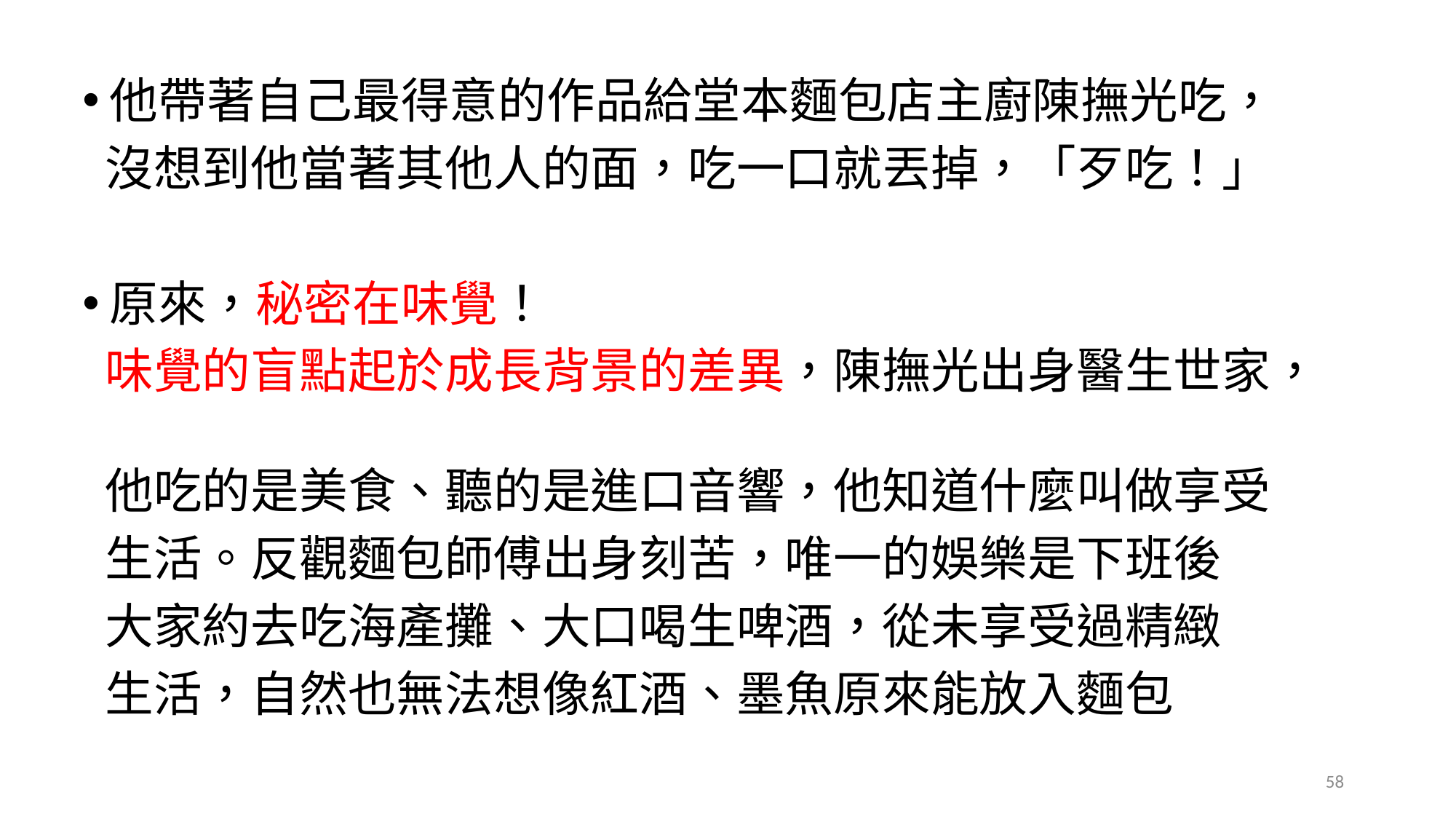

#
他帶著自己最得意的作品給堂本麵包店主廚陳撫光吃，
 沒想到他當著其他人的面，吃一口就丟掉，「歹吃！」

原來，秘密在味覺！
 味覺的盲點起於成長背景的差異，陳撫光出身醫生世家，
 他吃的是美食、聽的是進口音響，他知道什麼叫做享受
 生活。反觀麵包師傅出身刻苦，唯一的娛樂是下班後
 大家約去吃海產攤、大口喝生啤酒，從未享受過精緻
 生活，自然也無法想像紅酒、墨魚原來能放入麵包

58